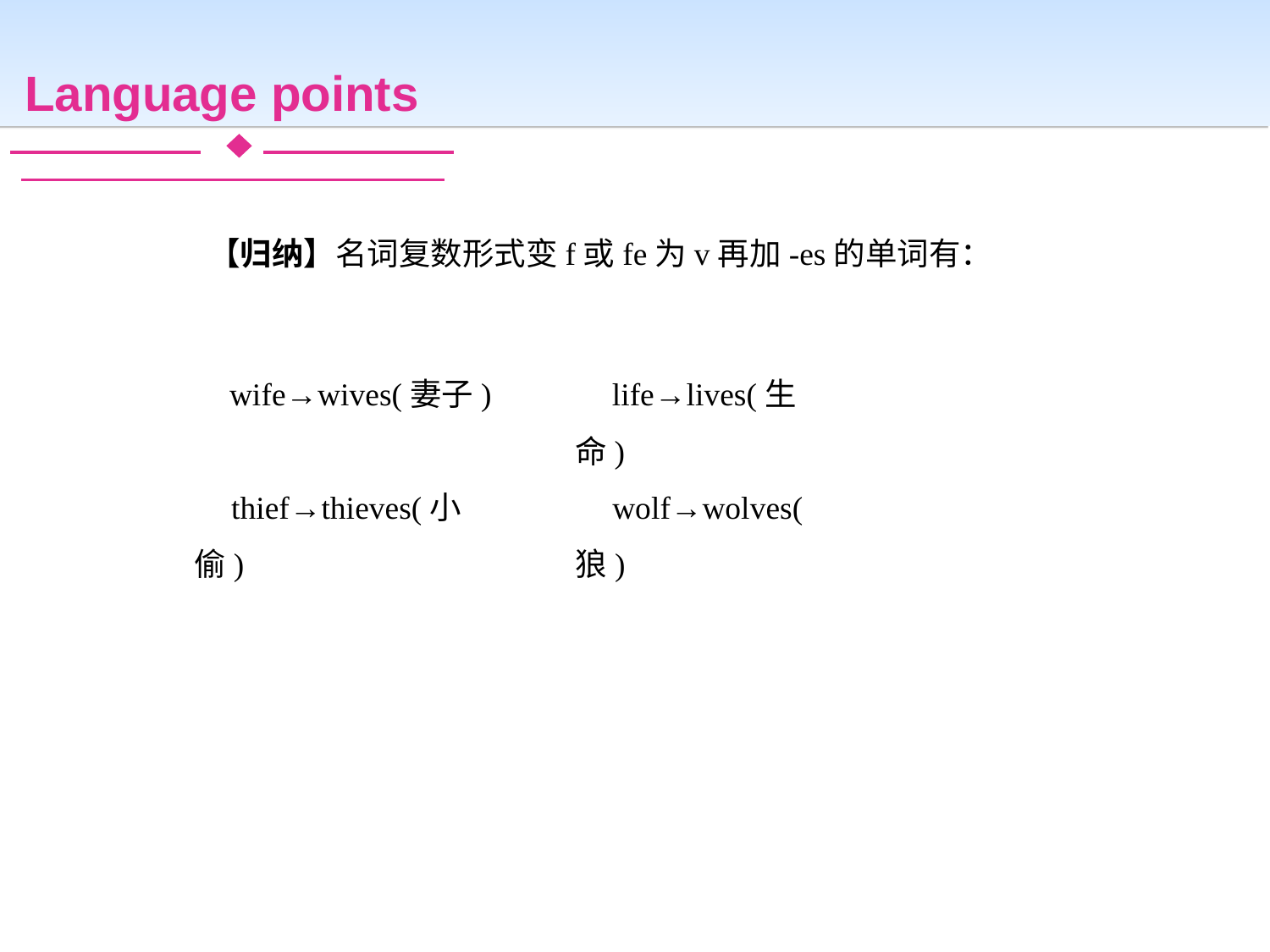

Language points

【归纳】名词复数形式变f或fe为v再加-es的单词有：
wife→wives(妻子)

life→lives(生命)
thief→thieves(小偷)
wolf→wolves(狼)